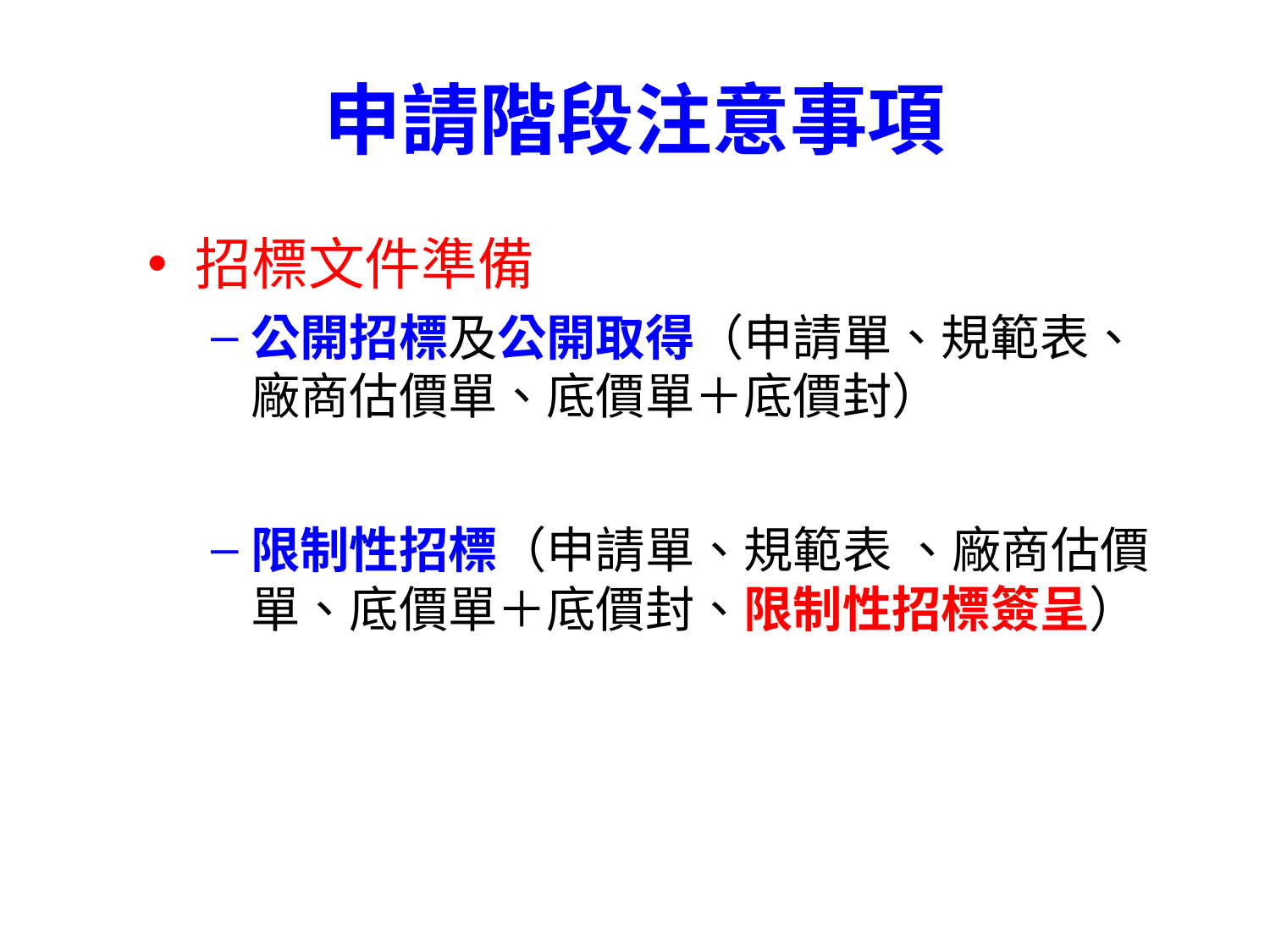

# 申請階段注意事項
招標文件準備
公開招標及公開取得（申請單、規範表、廠商估價單、底價單＋底價封）

限制性招標（申請單、規範表 、廠商估價單、底價單＋底價封、限制性招標簽呈）